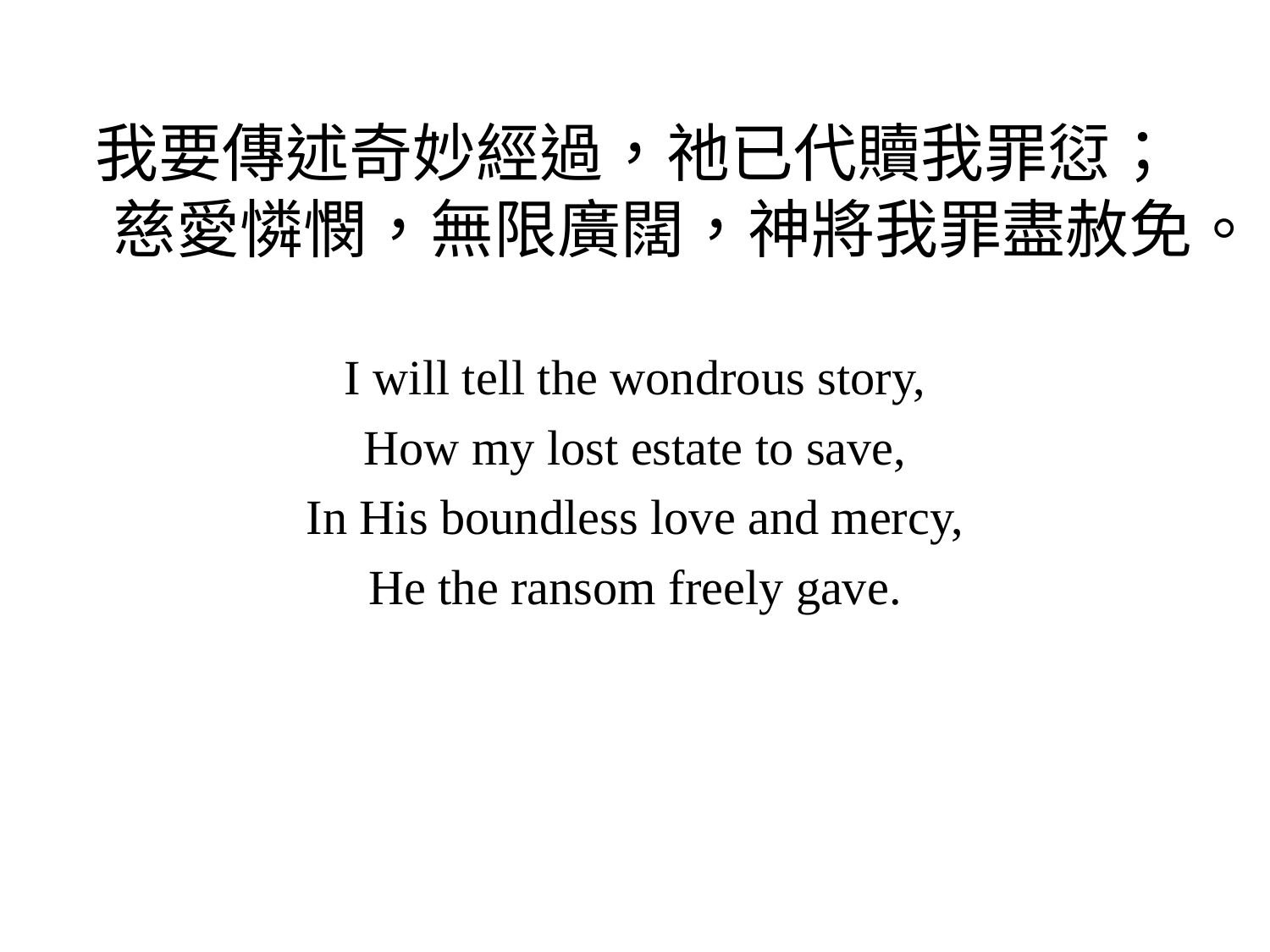

我要傳述奇妙經過，祂已代贖我罪愆；
慈愛憐憫，無限廣闊，神將我罪盡赦免。

I will tell the wondrous story,
How my lost estate to save,
In His boundless love and mercy,
He the ransom freely gave.